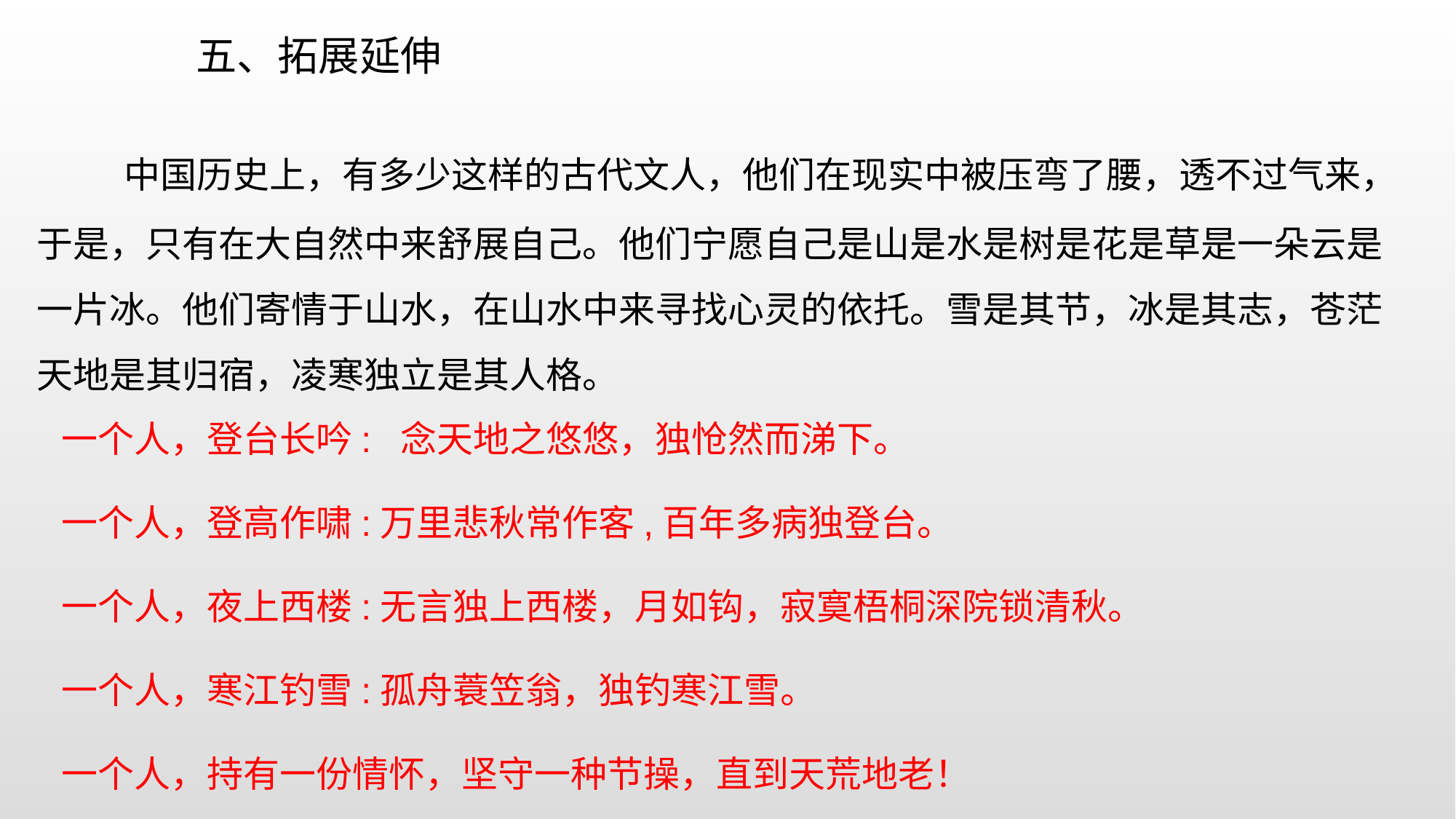

五、拓展延伸
      中国历史上，有多少这样的古代文人，他们在现实中被压弯了腰，透不过气来，于是，只有在大自然中来舒展自己。他们宁愿自己是山是水是树是花是草是一朵云是一片冰。他们寄情于山水，在山水中来寻找心灵的依托。雪是其节，冰是其志，苍茫天地是其归宿，凌寒独立是其人格。
一个人，登台长吟:  念天地之悠悠，独怆然而涕下。
一个人，登高作啸:万里悲秋常作客,百年多病独登台。
一个人，夜上西楼:无言独上西楼，月如钩，寂寞梧桐深院锁清秋。
一个人，寒江钓雪:孤舟蓑笠翁，独钓寒江雪。
一个人，持有一份情怀，坚守一种节操，直到天荒地老！